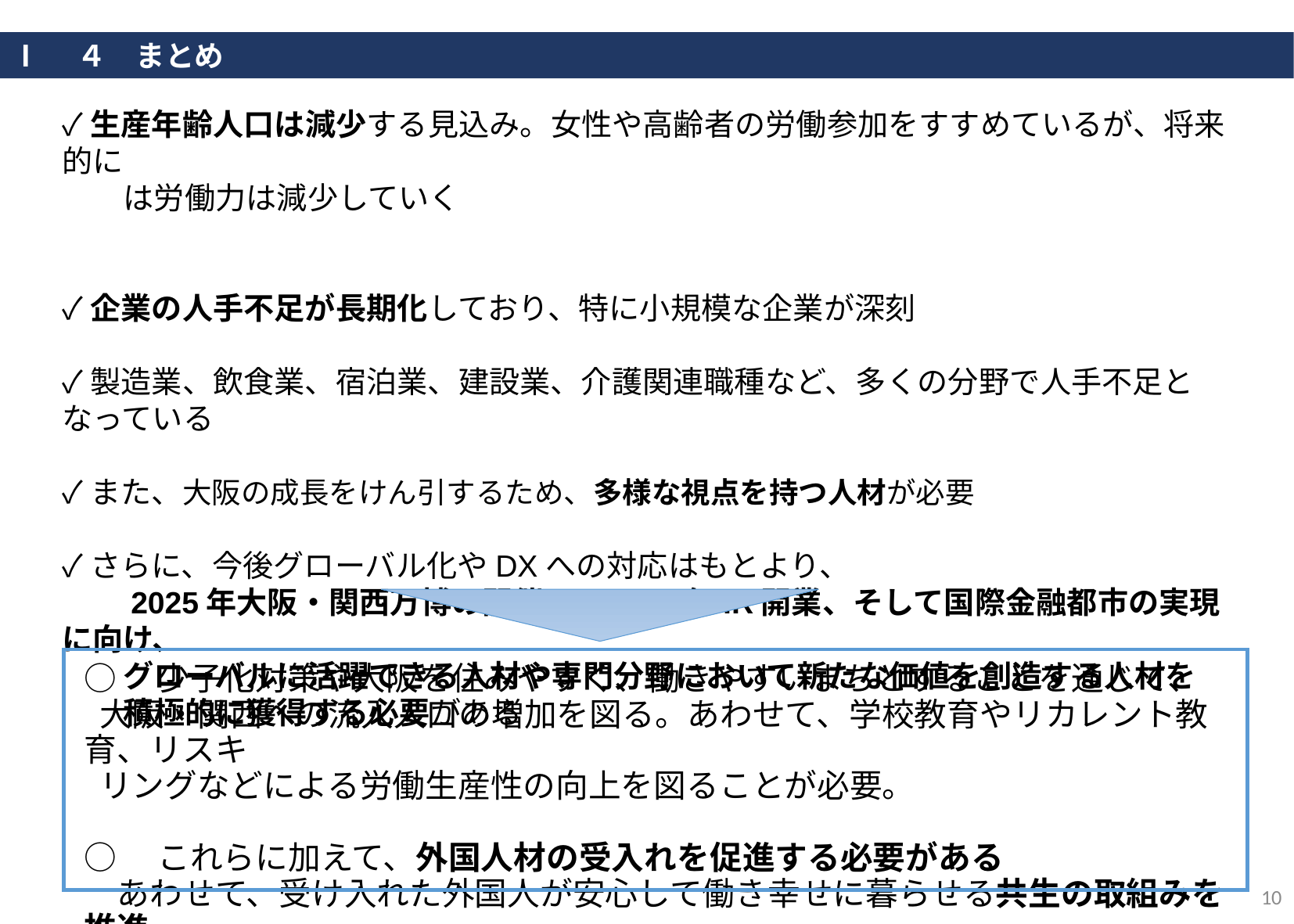

Ⅰ　４　まとめ
✓生産年齢人口は減少する見込み。女性や高齢者の労働参加をすすめているが、将来的に
　　は労働力は減少していく

✓企業の人手不足が長期化しており、特に小規模な企業が深刻

✓製造業、飲食業、宿泊業、建設業、介護関連職種など、多くの分野で人手不足となっている

✓また、大阪の成長をけん引するため、多様な視点を持つ人材が必要

✓さらに、今後グローバル化やDXへの対応はもとより、
　　2025年大阪・関西万博の開催、20３０年IR開業、そして国際金融都市の実現に向け、
　　グローバルに活躍できる人材や専門分野において新たな価値を創造する人材を
　　積極的に獲得する必要がある

○　少子化対策や大阪を住みやすく、働きやすいまちとすることを通じて、
 大阪・関西への流入人口の増加を図る。あわせて、学校教育やリカレント教育、リスキ
 リングなどによる労働生産性の向上を図ることが必要。

○　これらに加えて、外国人材の受入れを促進する必要がある
　あわせて、受け入れた外国人が安心して働き幸せに暮らせる共生の取組みを推進
10